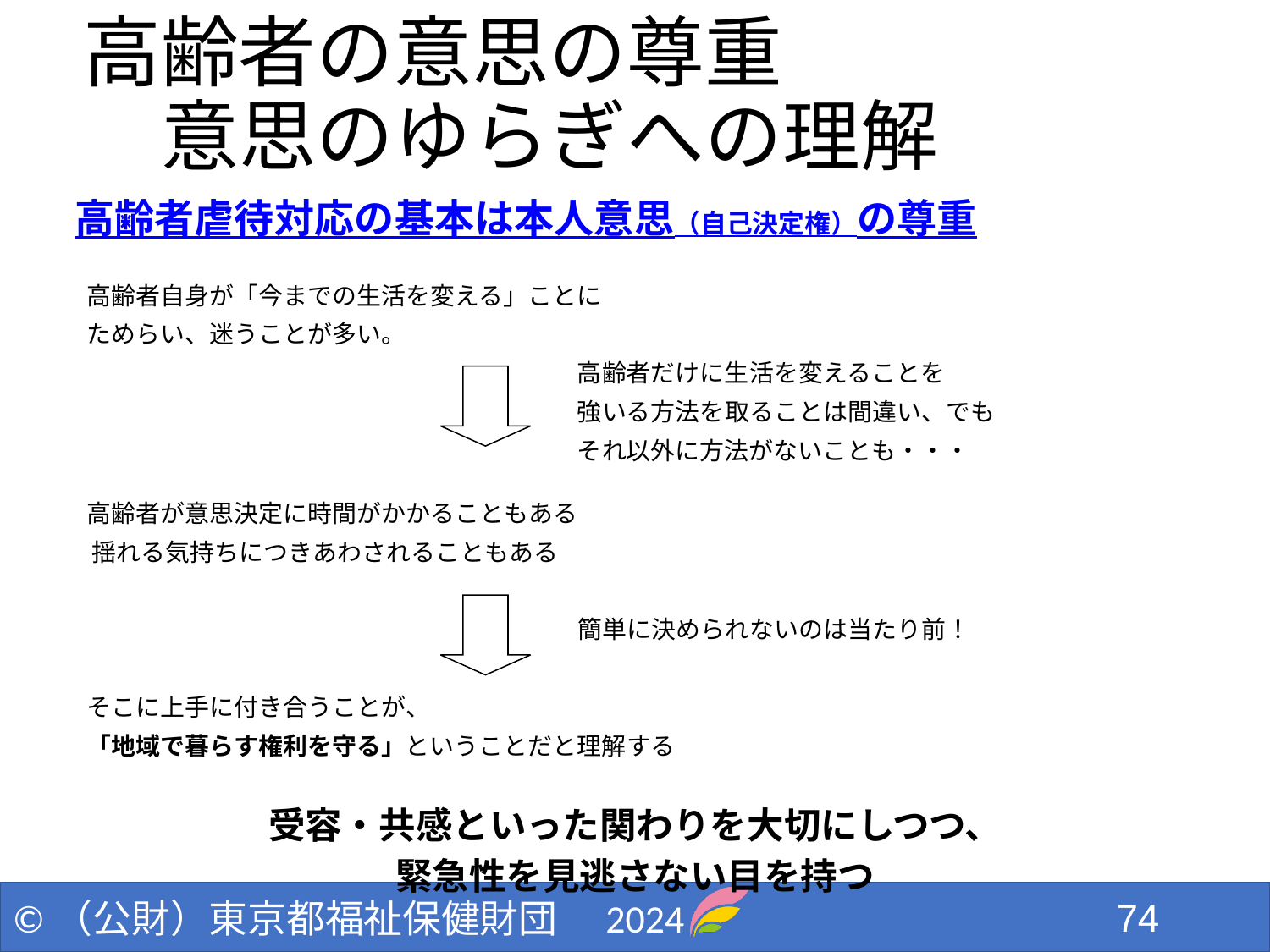

# 高齢者の意思の尊重 　意思のゆらぎへの理解
　高齢者虐待対応の基本は本人意思（自己決定権）の尊重

　　高齢者自身が「今までの生活を変える」ことに
　　ためらい、迷うことが多い。
　　　　　　　　　　　　　　　　　　　　　　高齢者だけに生活を変えることを
　　　　　　　　　　　　　　　　　　　　　　強いる方法を取ることは間違い、でも
　　　　　　　　　　　　　　　　　　　　　　それ以外に方法がないことも・・・

　　高齢者が意思決定に時間がかかることもある
	　揺れる気持ちにつきあわされることもある

　　　　　　　　　　　　　　　　　　　　　　簡単に決められないのは当たり前！

　　そこに上手に付き合うことが、
　　「地域で暮らす権利を守る」ということだと理解する

受容・共感といった関わりを大切にしつつ、
緊急性を見逃さない目を持つ